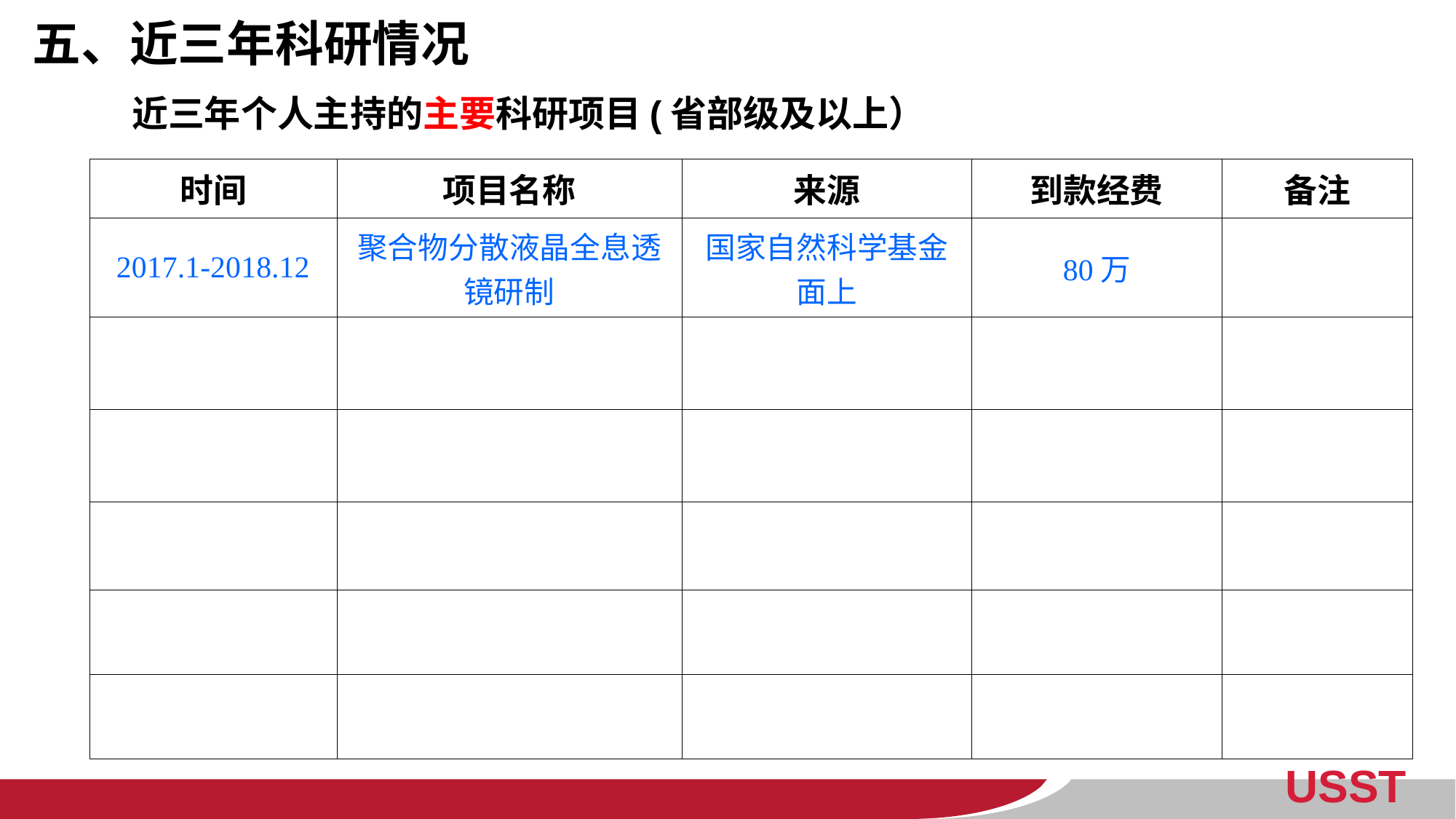

五、近三年科研情况
近三年个人主持的主要科研项目(省部级及以上）
| 时间 | 项目名称 | 来源 | 到款经费 | 备注 |
| --- | --- | --- | --- | --- |
| 2017.1-2018.12 | 聚合物分散液晶全息透镜研制 | 国家自然科学基金面上 | 80万 |  |
|  |  |  |  |  |
|  |  |  |  |  |
|  |  |  |  |  |
|  |  |  |  |  |
|  |  |  |  |  |